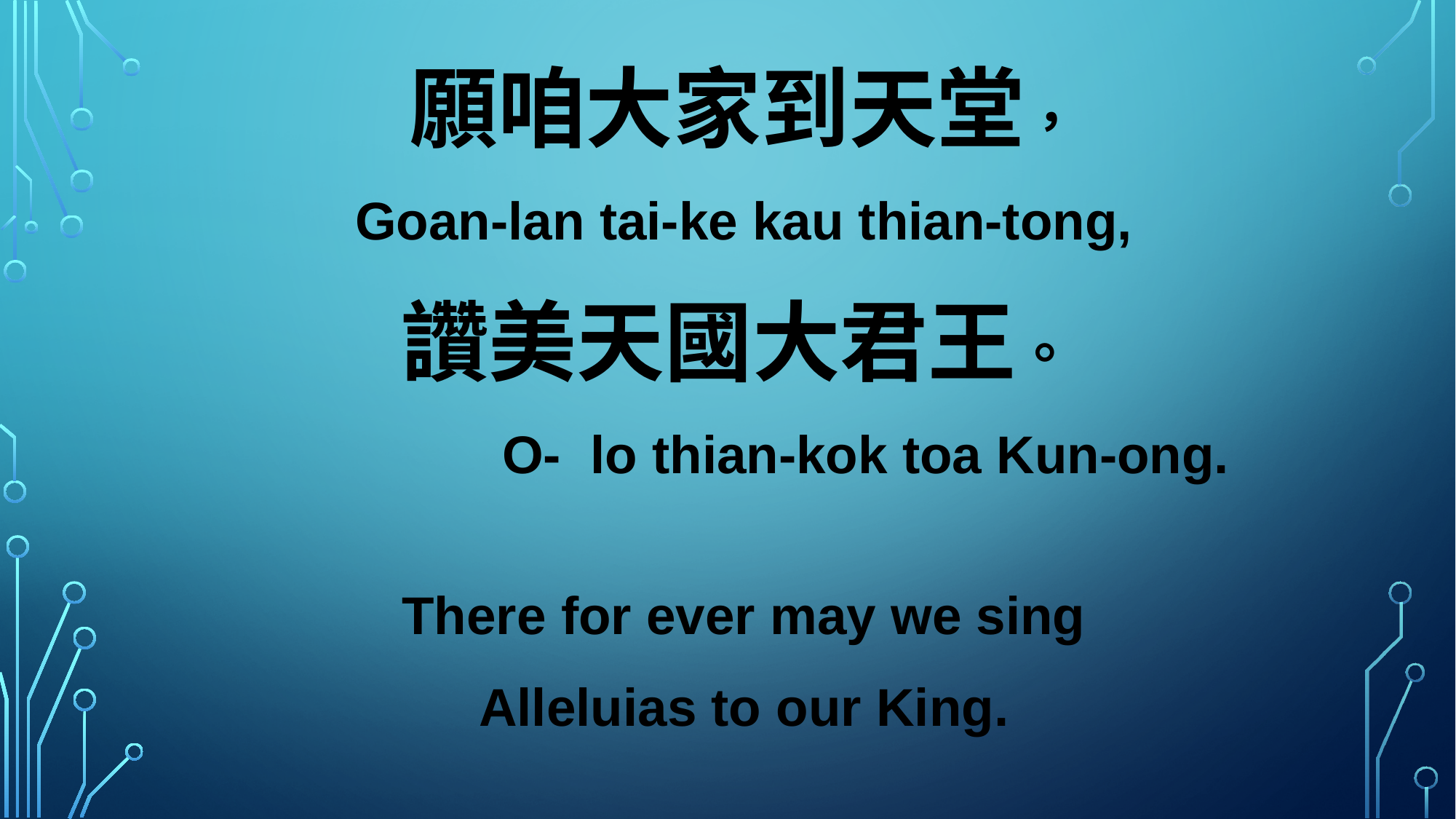

願咱大家到天堂，
Goan-lan tai-ke kau thian-tong,
讚美天國大君王。
                     O-  lo thian-kok toa Kun-ong.

There for ever may we sing
Alleluias to our King.